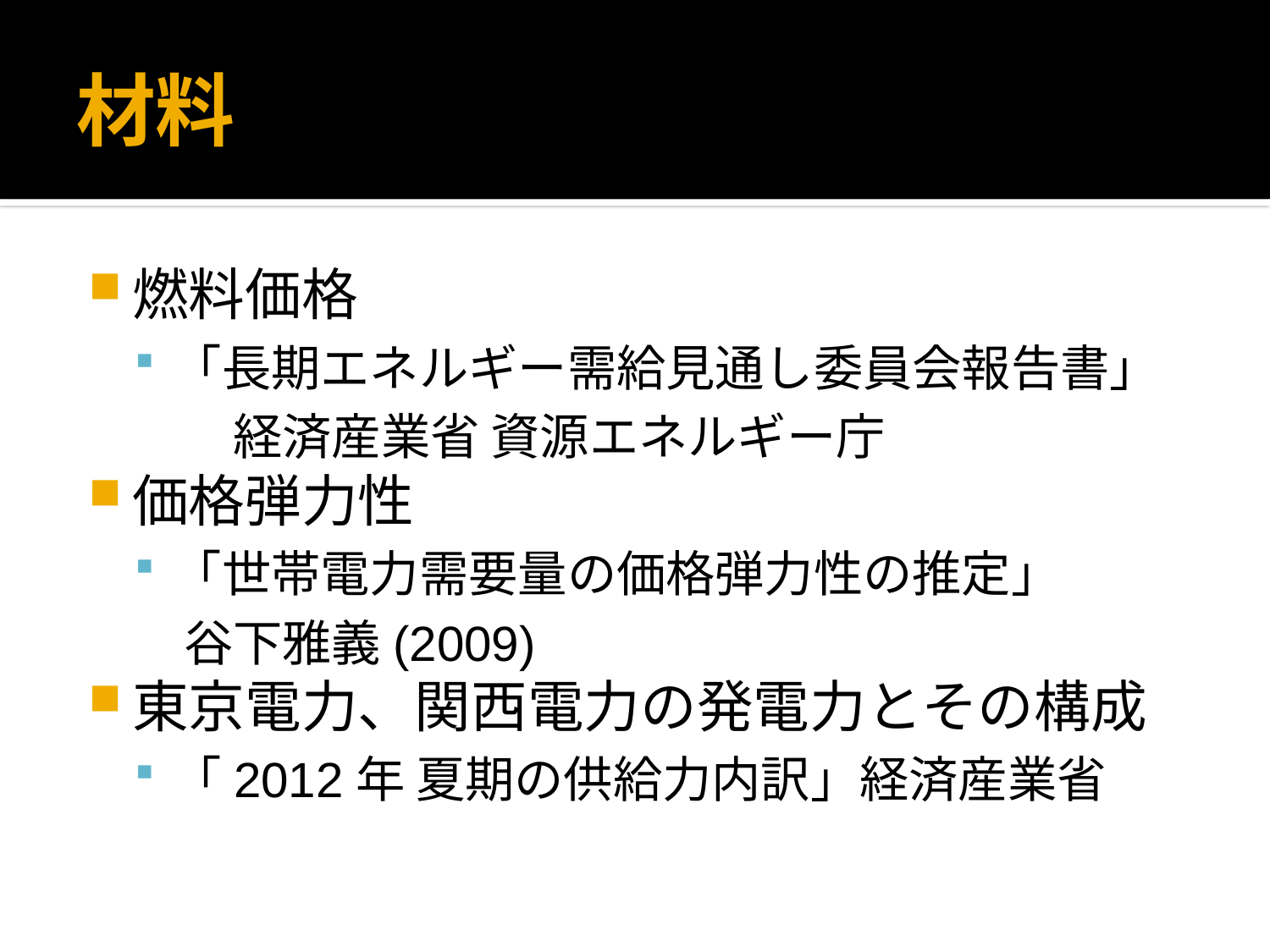

# 材料
燃料価格
「長期エネルギー需給見通し委員会報告書」
　　経済産業省 資源エネルギー庁
価格弾力性
「世帯電力需要量の価格弾力性の推定」
　谷下雅義(2009)
東京電力、関西電力の発電力とその構成
「2012年 夏期の供給力内訳」経済産業省